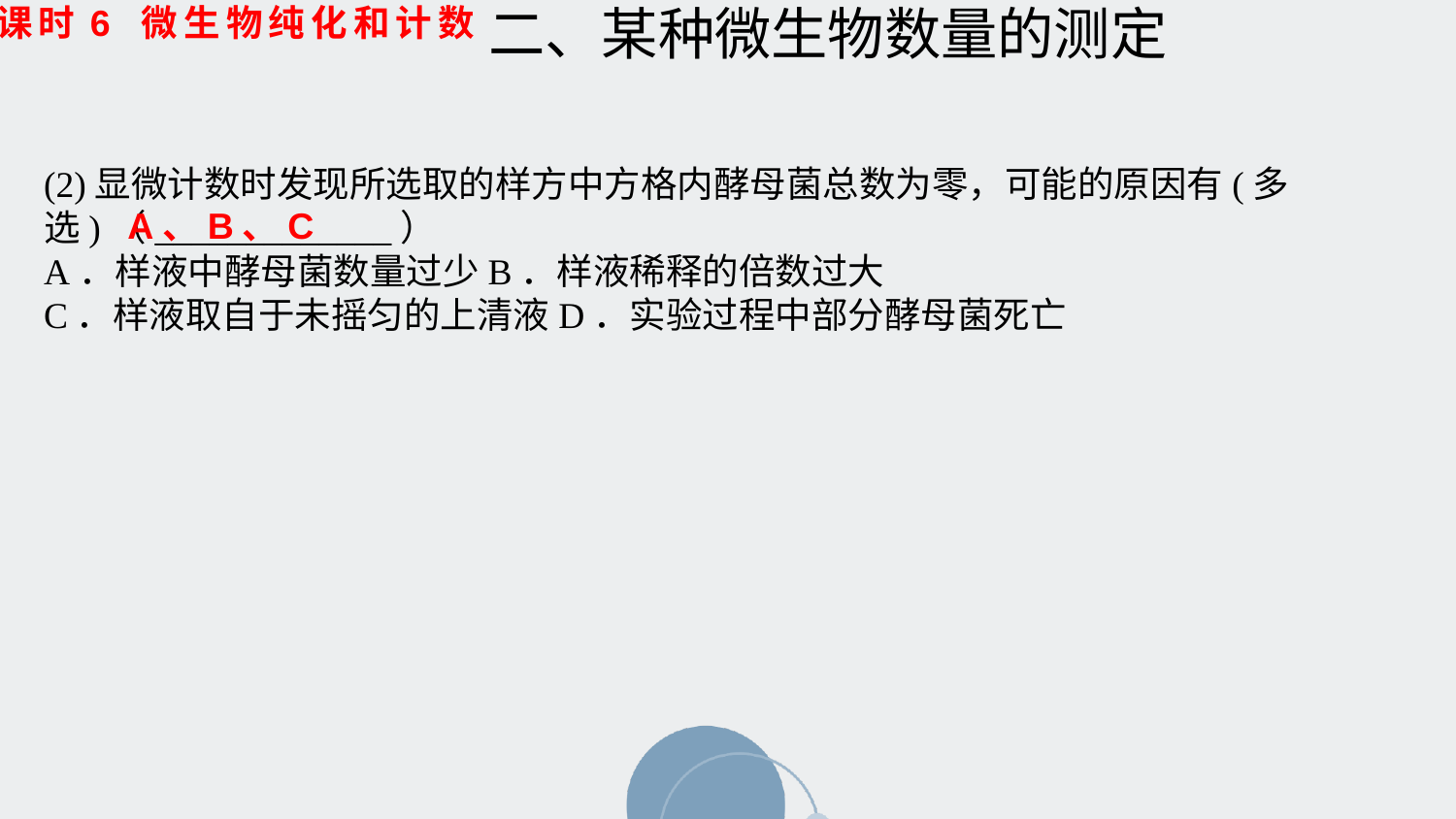

课时6 微生物纯化和计数
二、某种微生物数量的测定
(2)显微计数时发现所选取的样方中方格内酵母菌总数为零，可能的原因有(多选)（_____________）
A．样液中酵母菌数量过少B．样液稀释的倍数过大
C．样液取自于未摇匀的上清液D．实验过程中部分酵母菌死亡
A、B、C
解析
答案